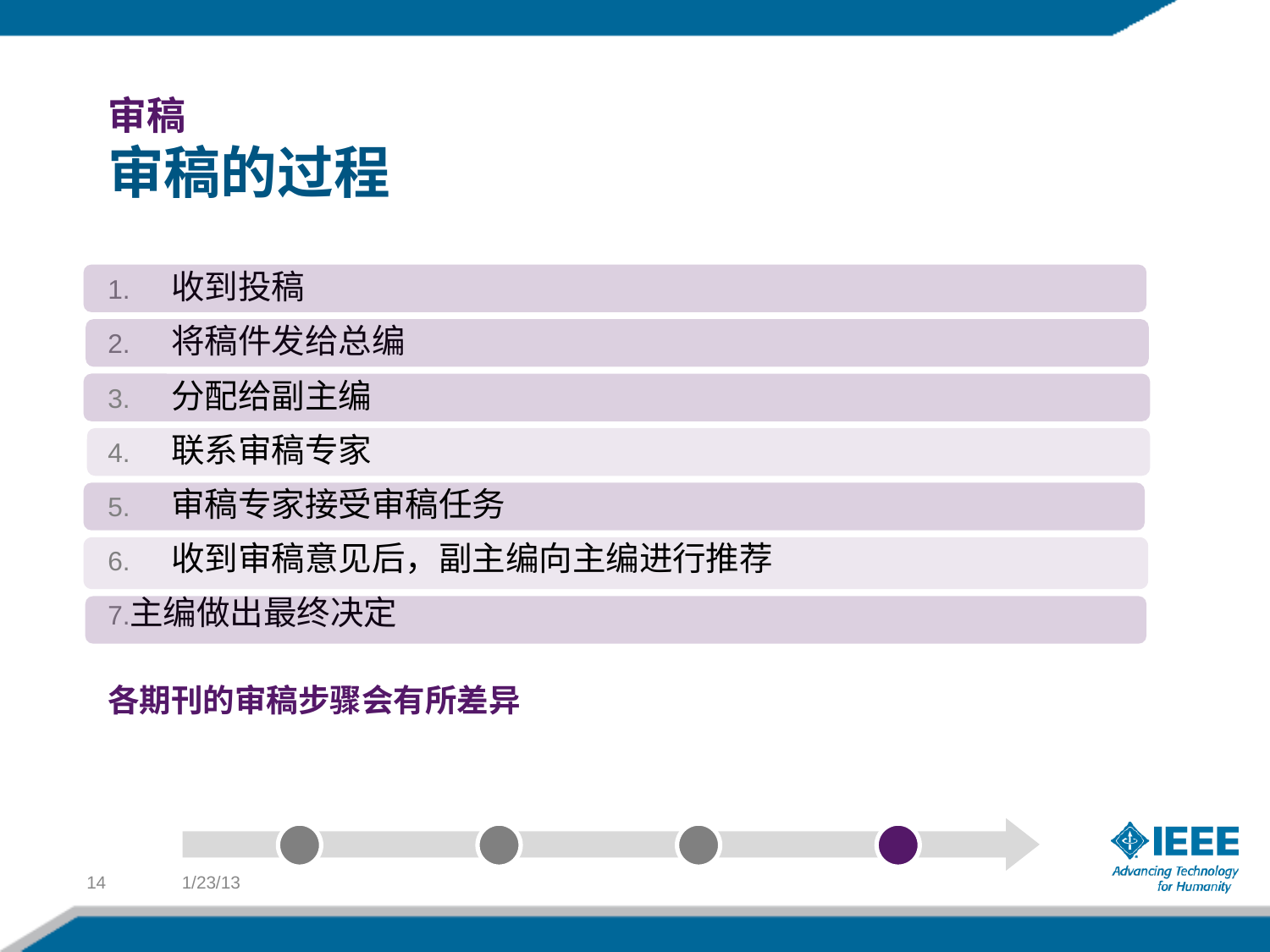

审稿
审稿的过程
收到投稿
将稿件发给总编
分配给副主编
联系审稿专家
审稿专家接受审稿任务
收到审稿意见后，副主编向主编进行推荐
主编做出最终决定
各期刊的审稿步骤会有所差异

14
1/23/13